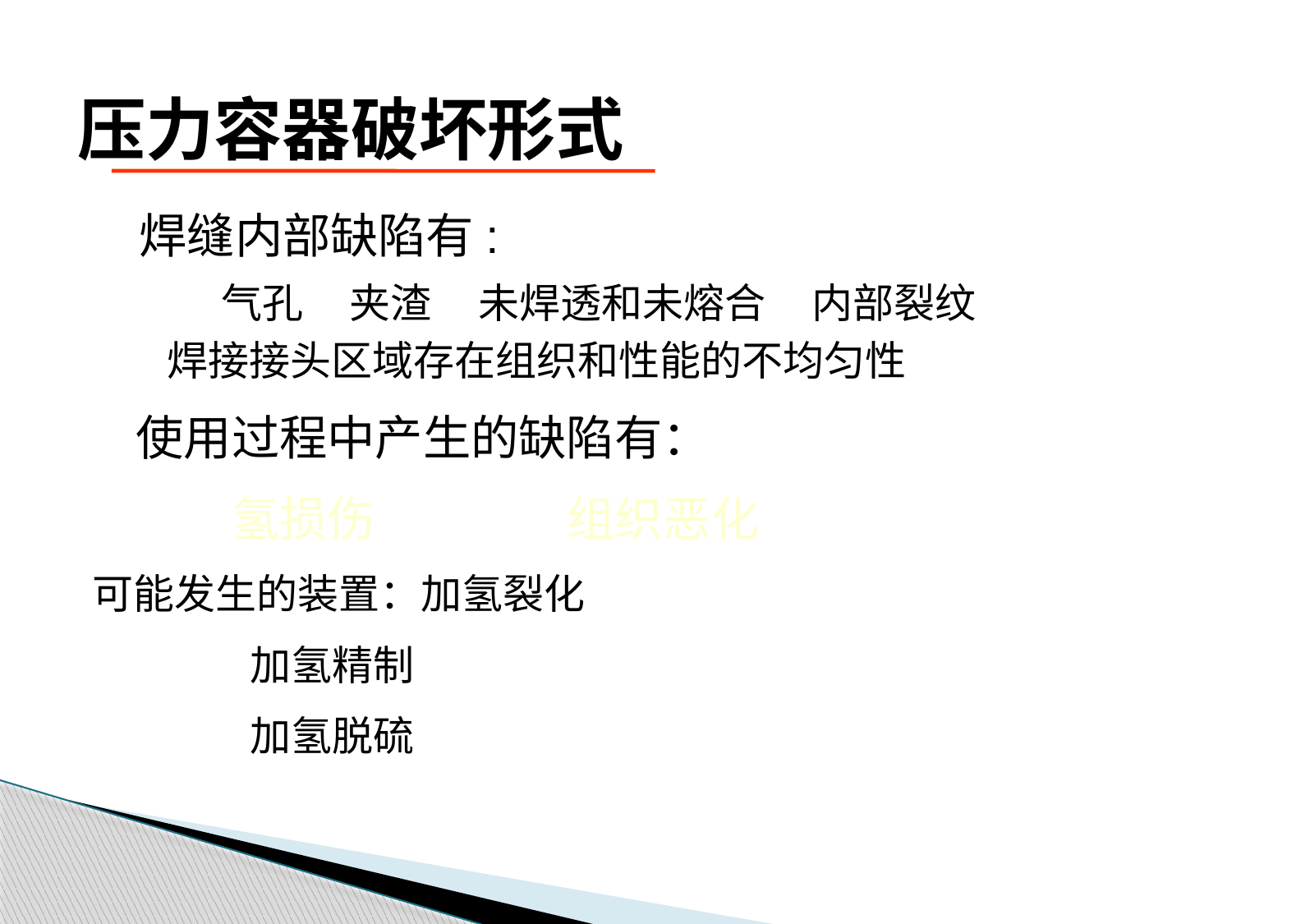

# 压力容器破坏形式

    焊缝内部缺陷有:
           气孔     夹渣     未焊透和未熔合     内部裂纹
       焊接接头区域存在组织和性能的不均匀性
   使用过程中产生的缺陷有：
            氢损伤                  组织恶化
可能发生的装置：加氢裂化
                加氢精制
                加氢脱硫